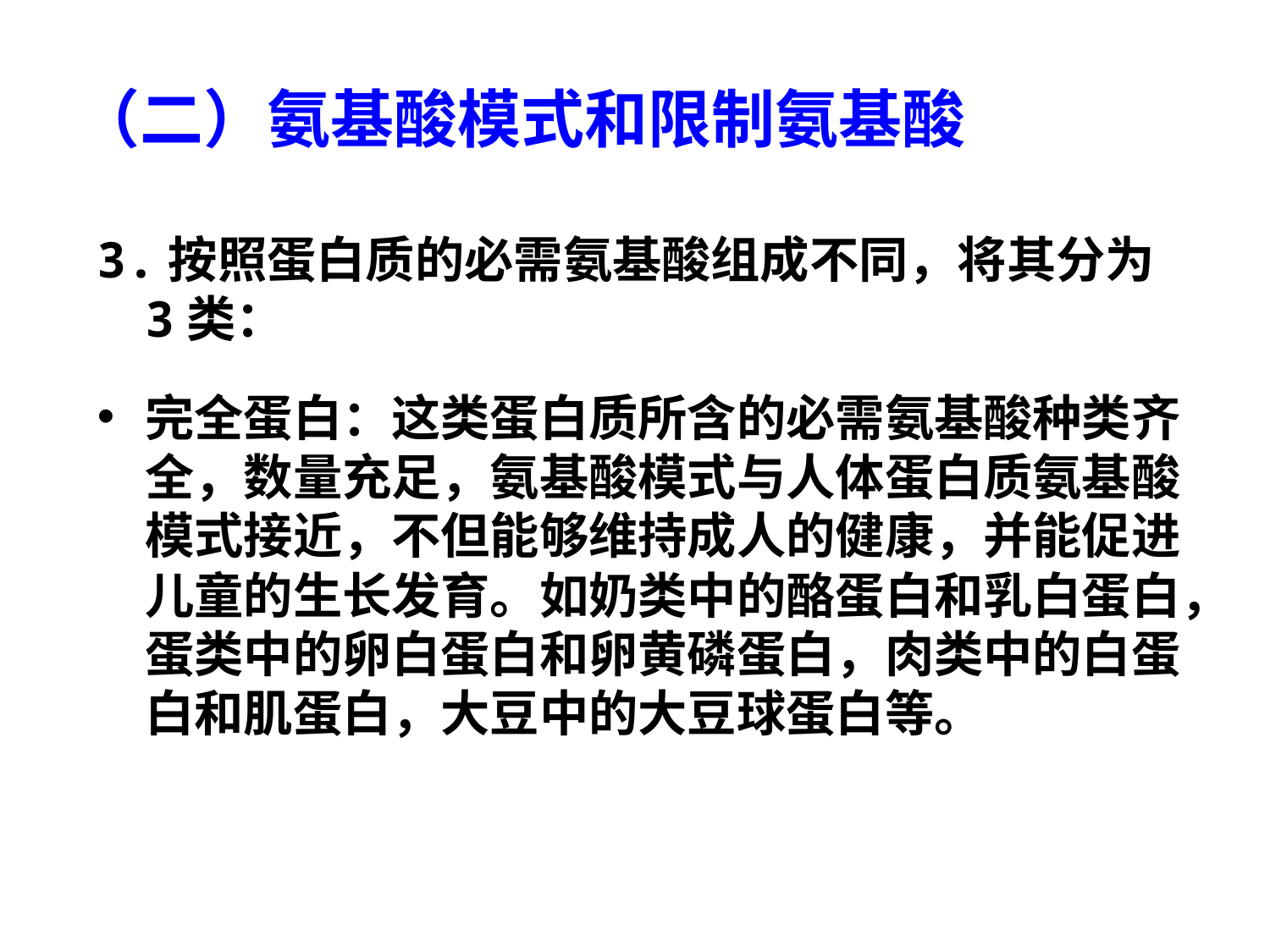

# （二）氨基酸模式和限制氨基酸
3.按照蛋白质的必需氨基酸组成不同，将其分为 3类：

完全蛋白：这类蛋白质所含的必需氨基酸种类齐全，数量充足，氨基酸模式与人体蛋白质氨基酸模式接近，不但能够维持成人的健康，并能促进儿童的生长发育。如奶类中的酪蛋白和乳白蛋白，蛋类中的卵白蛋白和卵黄磷蛋白，肉类中的白蛋白和肌蛋白，大豆中的大豆球蛋白等。